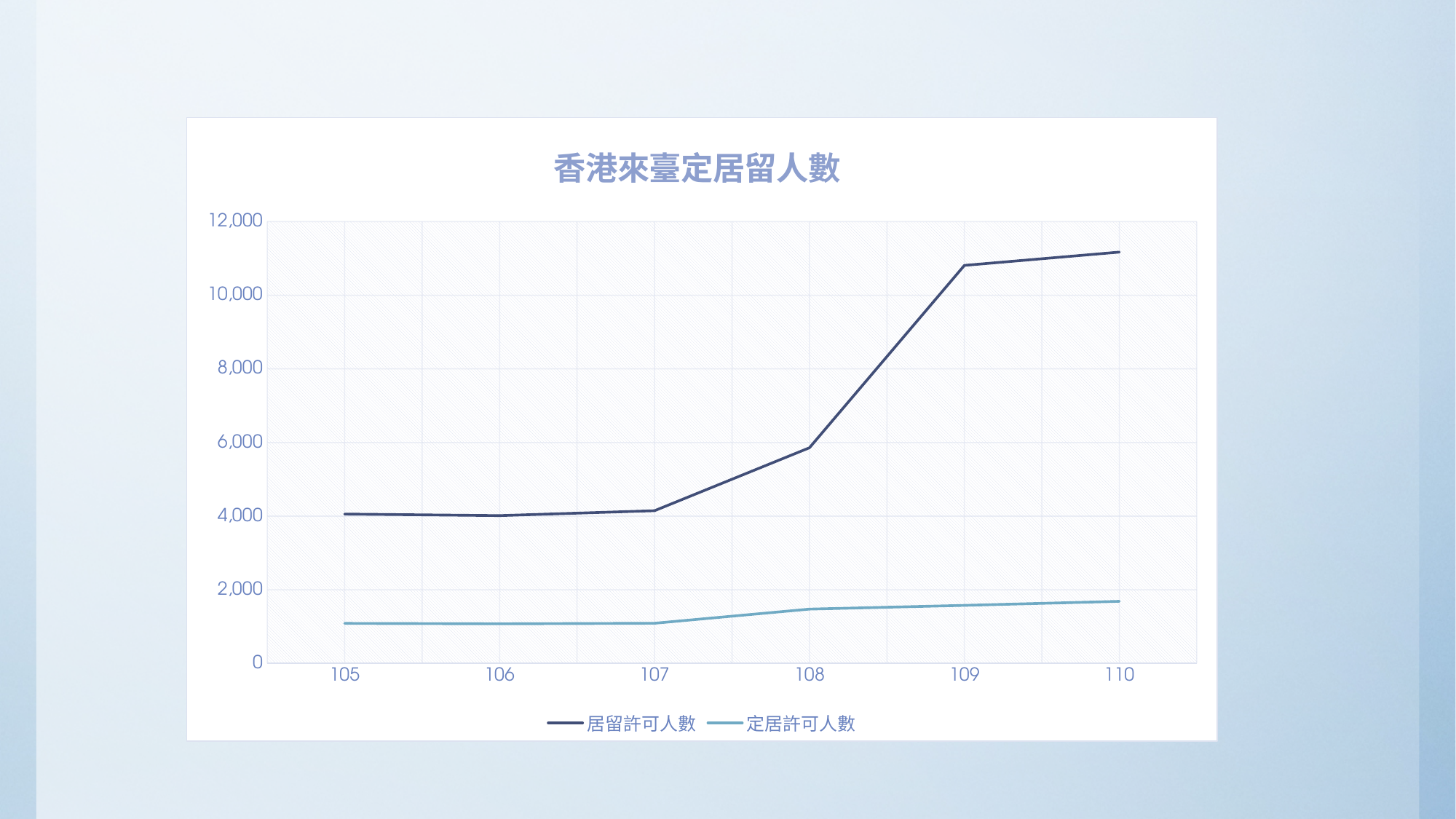

### Chart: 香港來臺定居留人數

| Category | 居留許可人數 | 定居許可人數 | 欄1 |
|---|---|---|---|
| 105 | 4057.0 | 1086.0 | None |
| 106 | 4015.0 | 1074.0 | None |
| 107 | 4148.0 | 1090.0 | None |
| 108 | 5858.0 | 1474.0 | None |
| 109 | 10813.0 | 1576.0 | None |
| 110 | 11173.0 | 1685.0 | None |